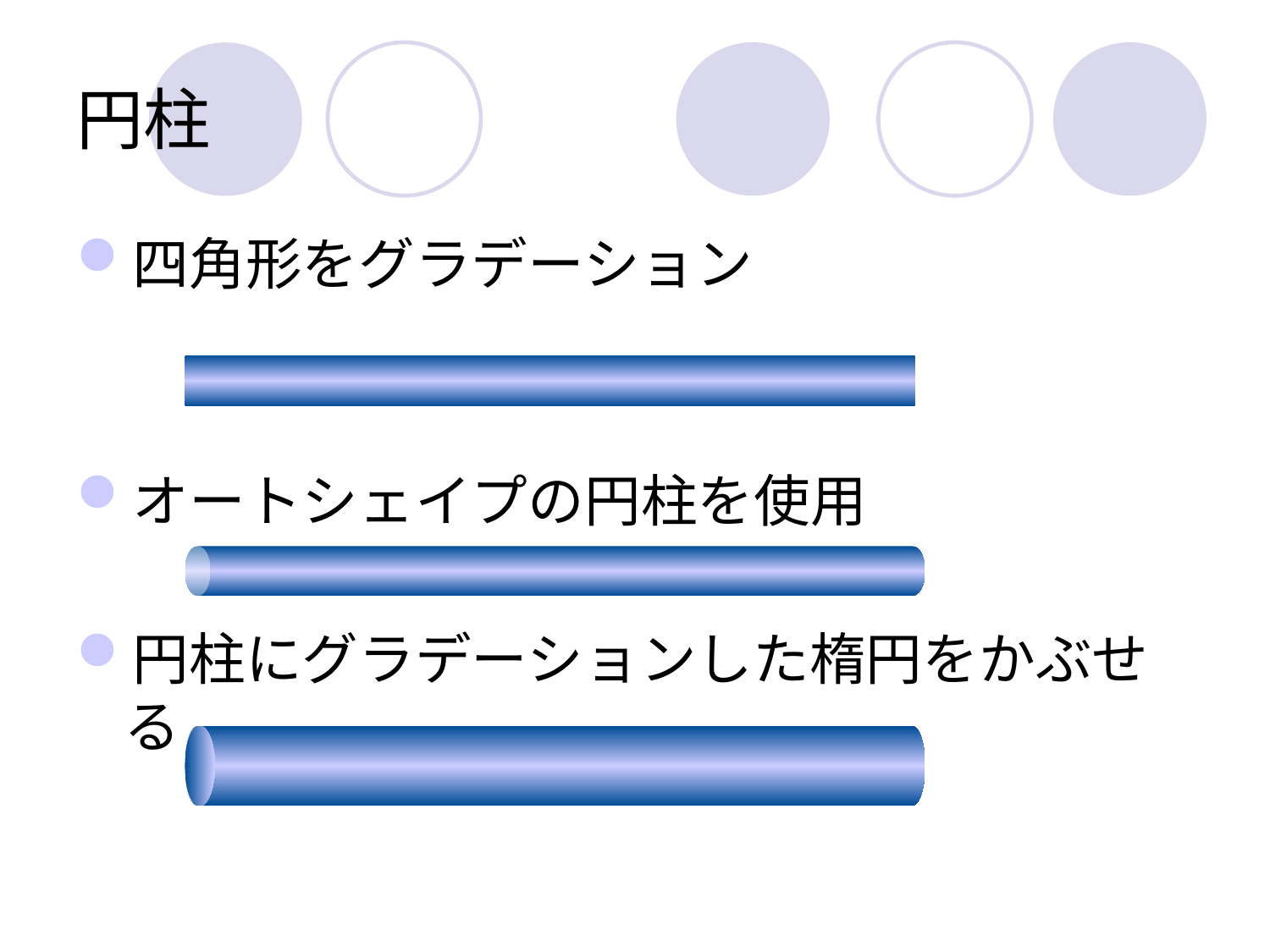

# 円柱

四角形をグラデーション

オートシェイプの円柱を使用

円柱にグラデーションした楕円をかぶせる